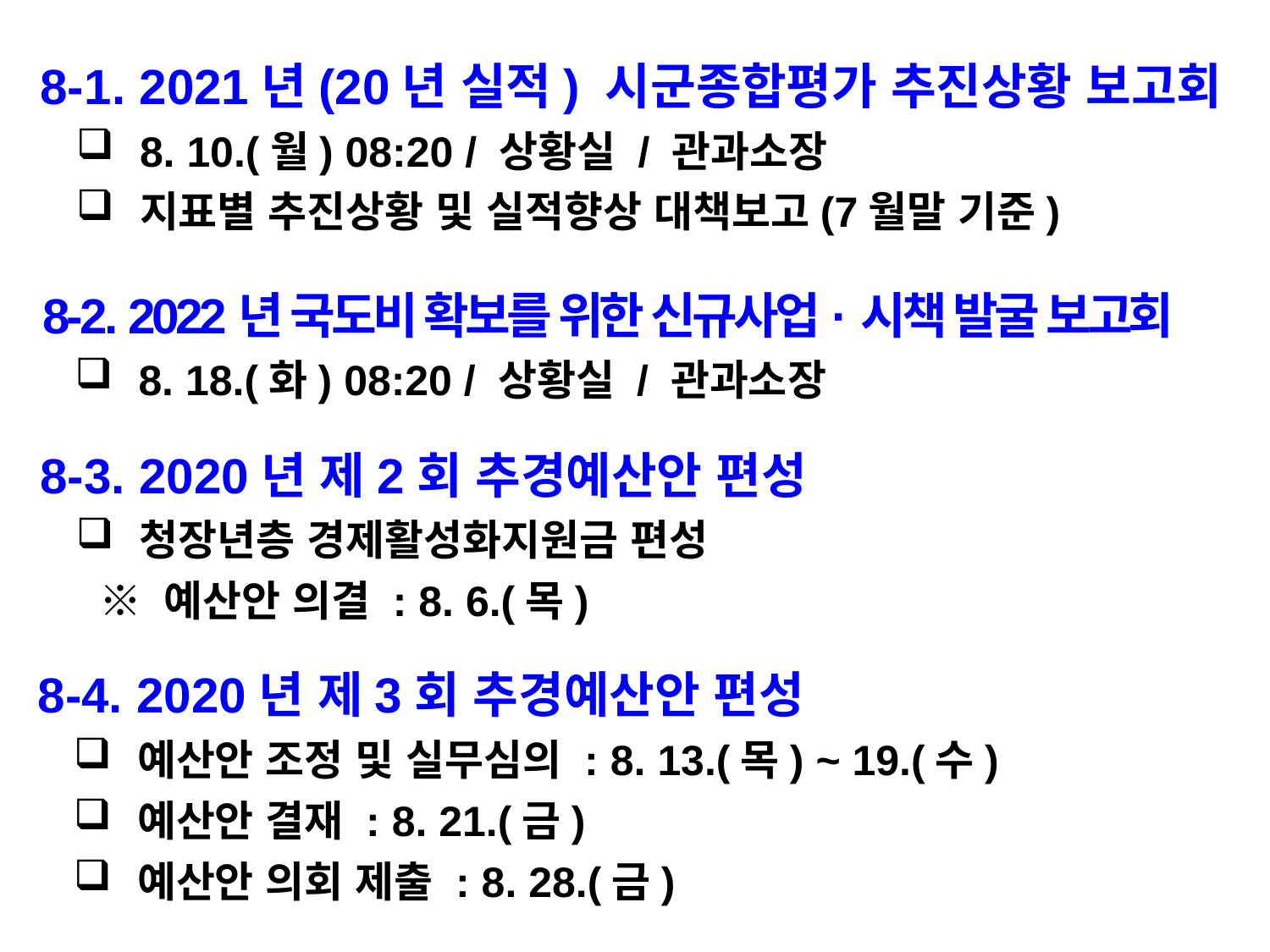

8-1. 2021년(20년 실적) 시군종합평가 추진상황 보고회
8. 10.(월) 08:20 / 상황실 / 관과소장
지표별 추진상황 및 실적향상 대책보고(7월말 기준)
   8-2. 2022년 국도비 확보를 위한 신규사업·시책 발굴 보고회
8. 18.(화) 08:20 / 상황실 / 관과소장
  8-3. 2020년 제2회 추경예산안 편성
청장년층 경제활성화지원금 편성
  ※ 예산안 의결 : 8. 6.(목)
  8-4. 2020년 제3회 추경예산안 편성
예산안 조정 및 실무심의 : 8. 13.(목) ~ 19.(수)
예산안 결재 : 8. 21.(금)
예산안 의회 제출 : 8. 28.(금)